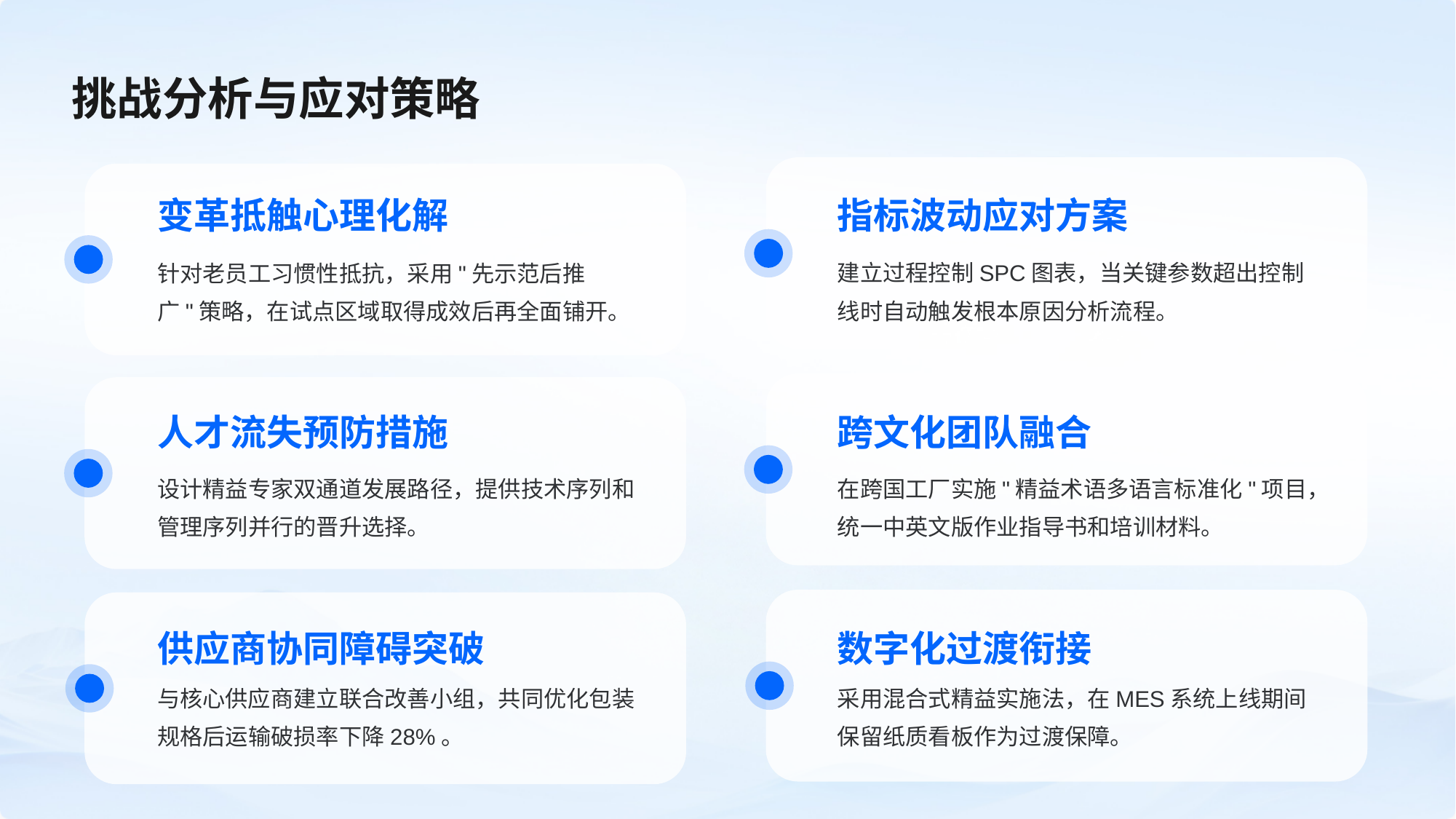

挑战分析与应对策略

指标波动应对方案
变革抵触心理化解

建立过程控制SPC图表，当关键参数超出控制线时自动触发根本原因分析流程。
针对老员工习惯性抵抗，采用"先示范后推广"策略，在试点区域取得成效后再全面铺开。

跨文化团队融合
人才流失预防措施

在跨国工厂实施"精益术语多语言标准化"项目，统一中英文版作业指导书和培训材料。

设计精益专家双通道发展路径，提供技术序列和管理序列并行的晋升选择。

数字化过渡衔接
供应商协同障碍突破
采用混合式精益实施法，在MES系统上线期间保留纸质看板作为过渡保障。
与核心供应商建立联合改善小组，共同优化包装规格后运输破损率下降28%。